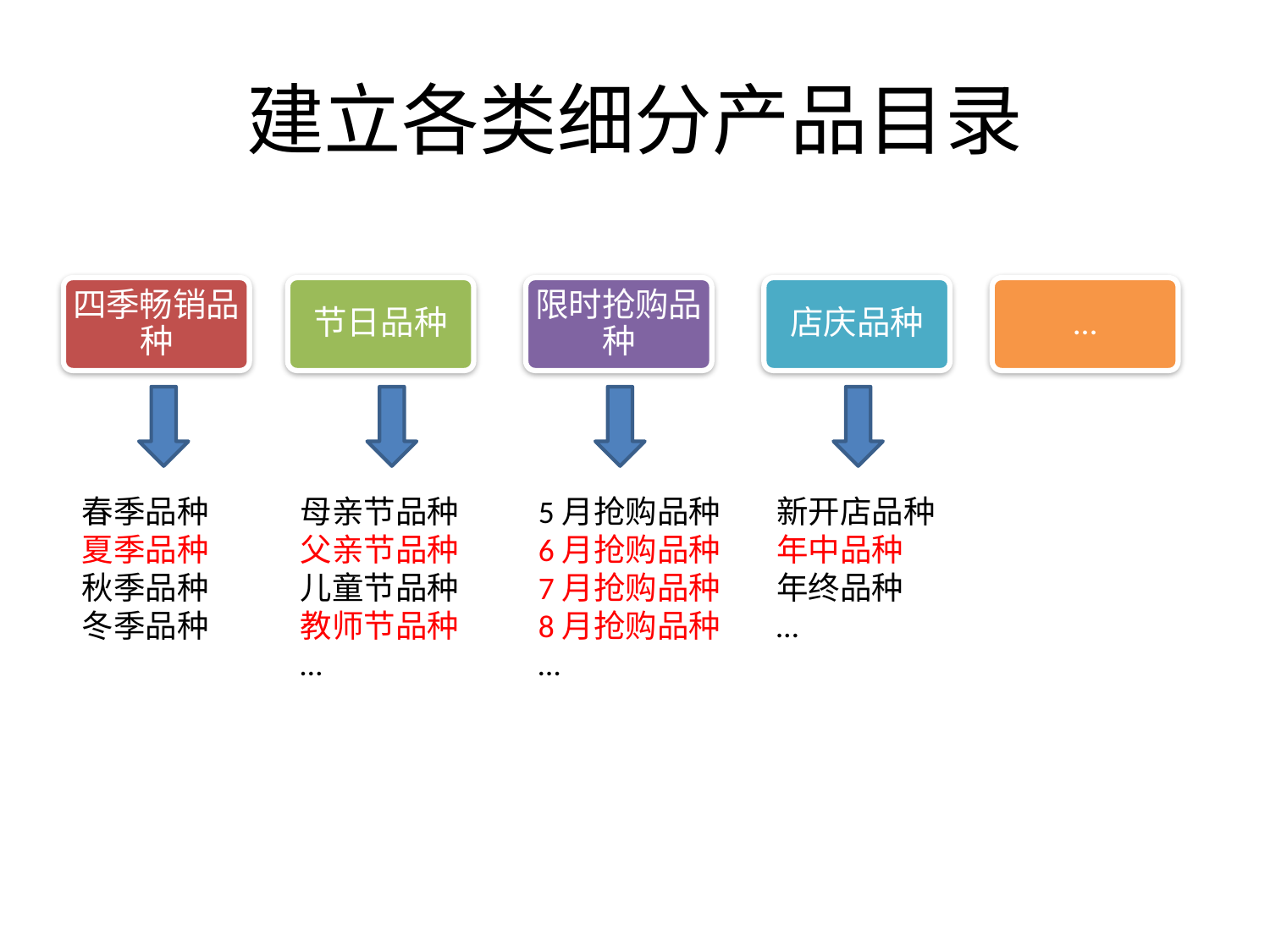

# 建立各类细分产品目录
四季畅销品种
节日品种
限时抢购品种
店庆品种
…

春季品种
夏季品种
秋季品种
冬季品种
母亲节品种
父亲节品种
儿童节品种
教师节品种
…
5月抢购品种
6月抢购品种
7月抢购品种
8月抢购品种
…
新开店品种
年中品种
年终品种
…